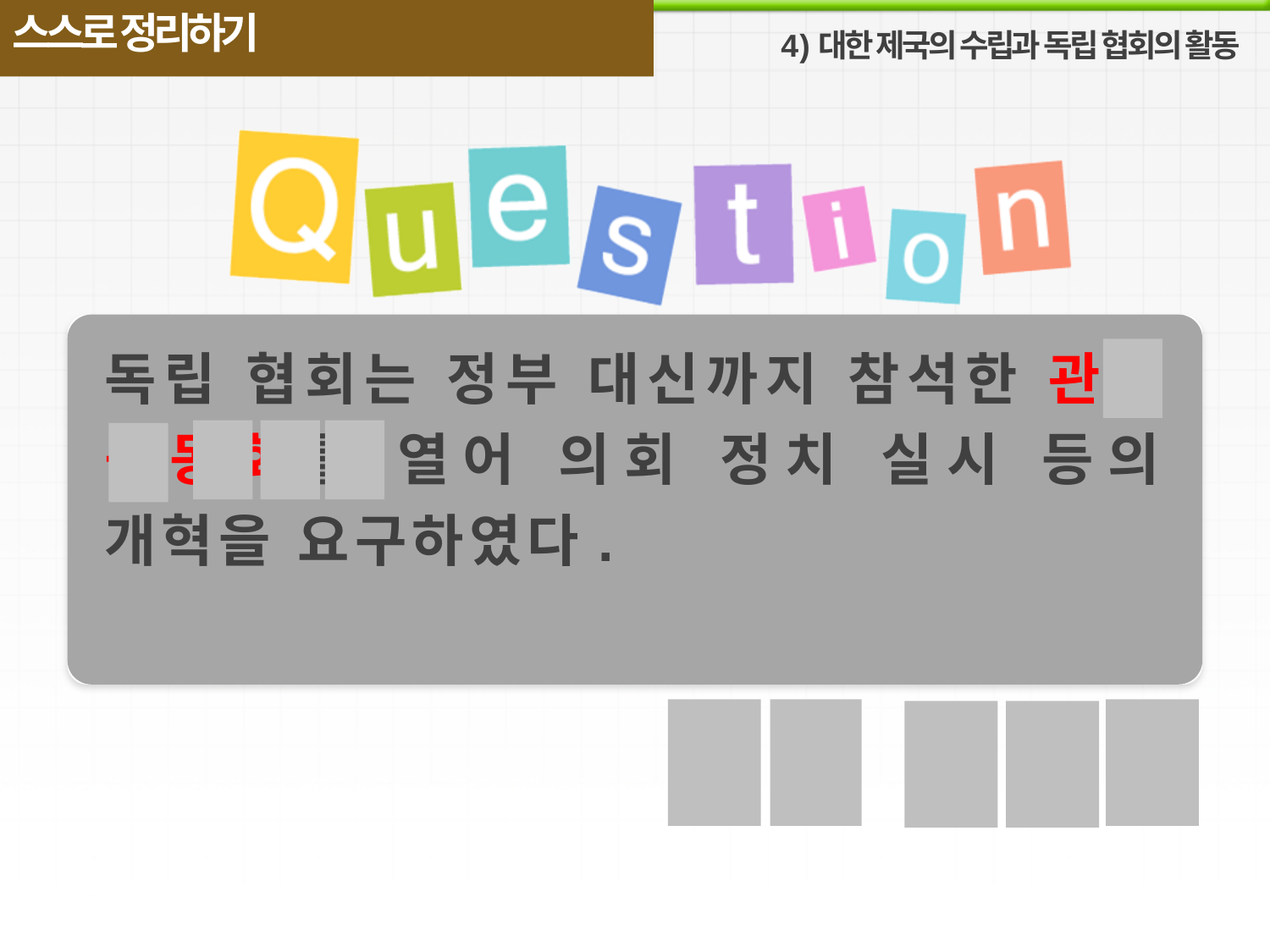

스스로 정리하기

대한 제국의 수립과 독립 협회의 활동

독립 협회는 정부 대신까지 참석한 관민 공동회를 열어 의회 정치 실시 등의 개혁을 요구하였다.

관
공
동
회

민